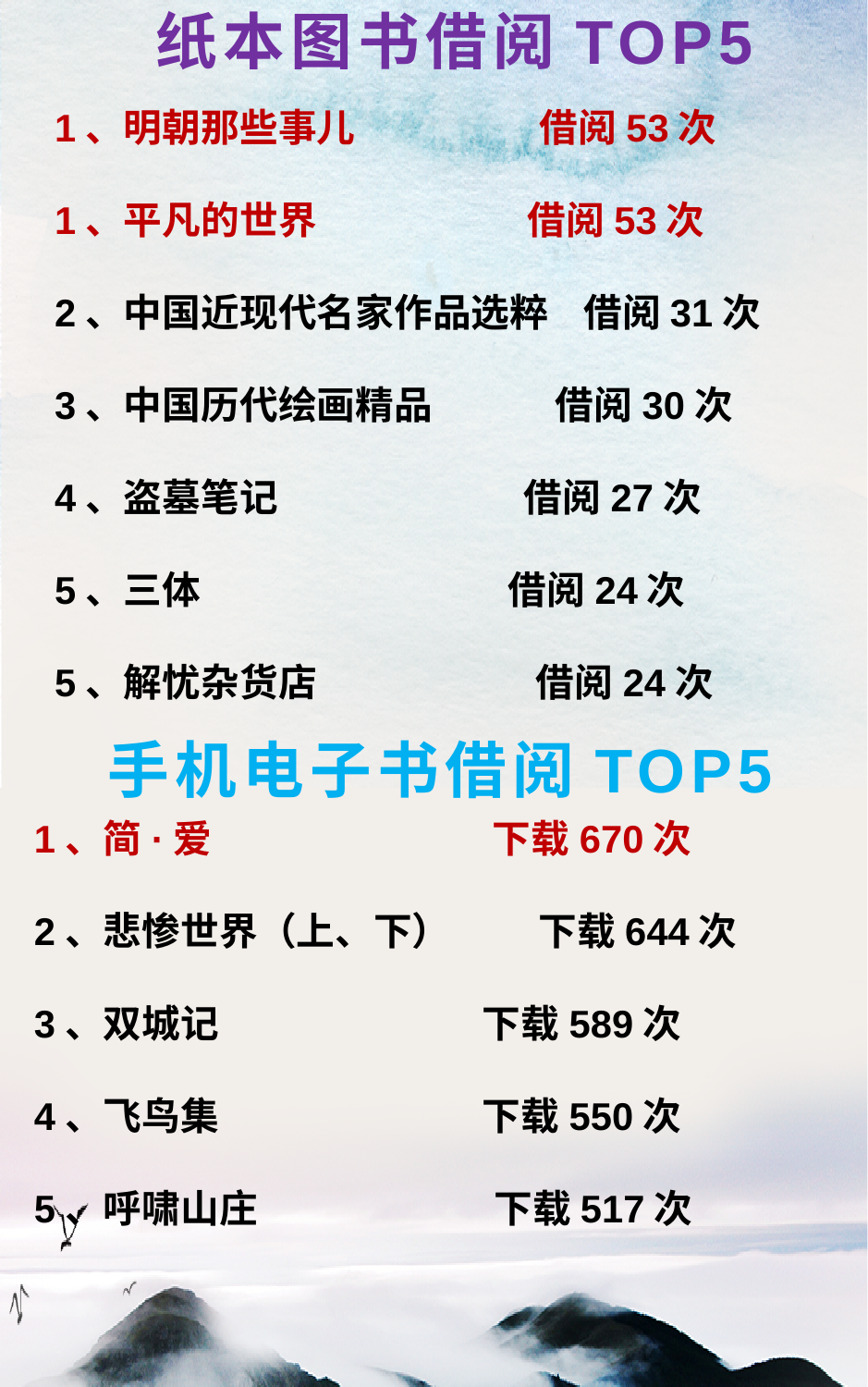

纸本图书借阅TOP5

1、明朝那些事儿                     借阅53次

1、平凡的世界                        借阅53次

2、中国近现代名家作品选粹    借阅31次

3、中国历代绘画精品              借阅30次

4、盗墓笔记                            借阅27次

5、三体                                   借阅24次

5、解忧杂货店                         借阅24次

手机电子书借阅TOP5
1、简·爱                                下载670次

2、悲惨世界（上、下）          下载644次

3、双城记                              下载589次

4、飞鸟集                              下载550次

5、呼啸山庄                             下载517次